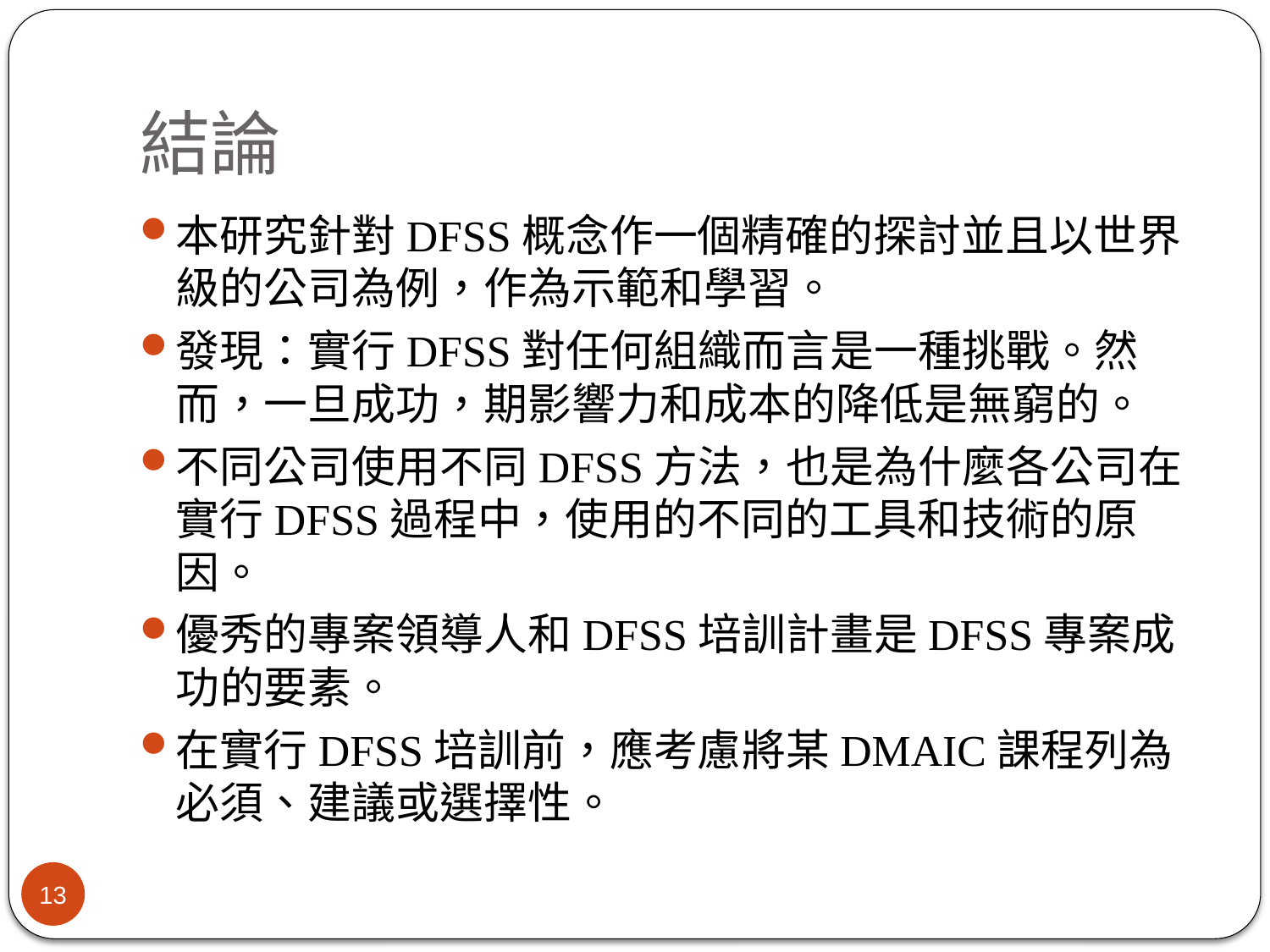

# 結論
本研究針對DFSS概念作一個精確的探討並且以世界級的公司為例，作為示範和學習。
發現：實行DFSS對任何組織而言是一種挑戰。然而，一旦成功，期影響力和成本的降低是無窮的。
不同公司使用不同DFSS方法，也是為什麼各公司在實行DFSS過程中，使用的不同的工具和技術的原因。
優秀的專案領導人和DFSS培訓計畫是DFSS專案成功的要素。
在實行DFSS培訓前，應考慮將某DMAIC課程列為必須、建議或選擇性。